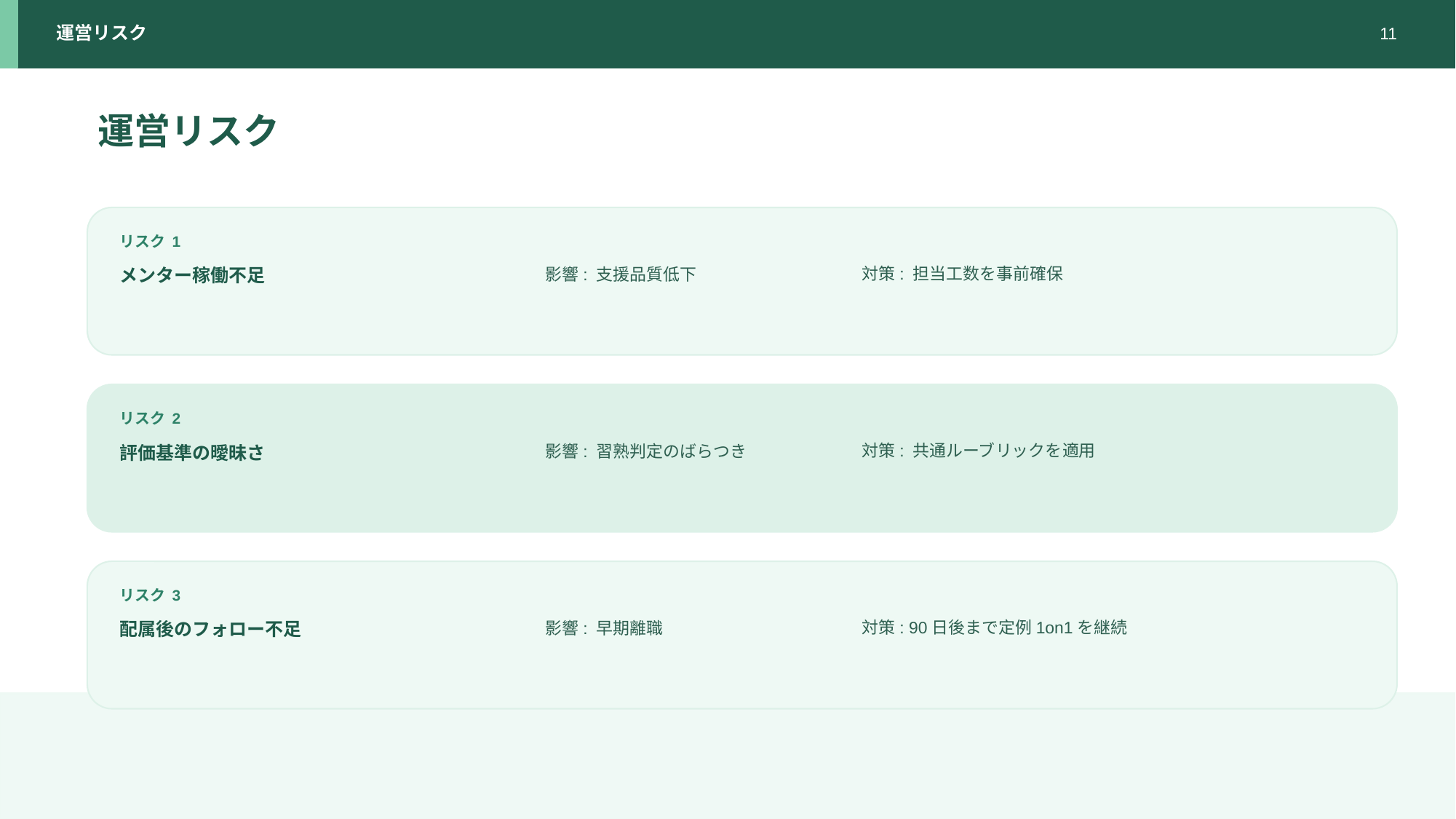

運営リスク
11
運営リスク

リスク 1
メンター稼働不足
影響: 支援品質低下
対策: 担当工数を事前確保

リスク 2
評価基準の曖昧さ
影響: 習熟判定のばらつき
対策: 共通ルーブリックを適用

リスク 3
配属後のフォロー不足
影響: 早期離職
対策: 90日後まで定例1on1を継続